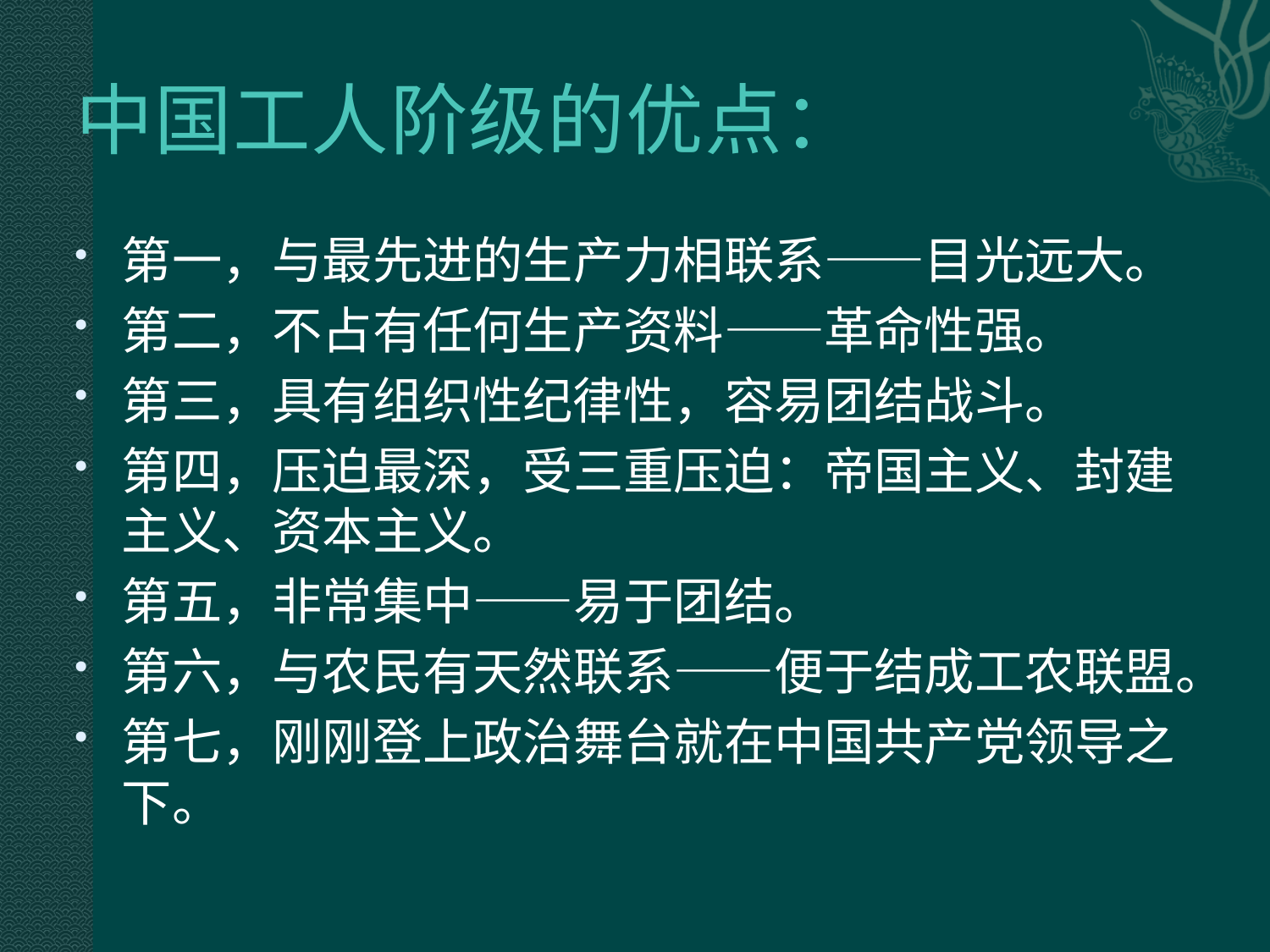

# 中国工人阶级的优点：
第一，与最先进的生产力相联系——目光远大。
第二，不占有任何生产资料——革命性强。
第三，具有组织性纪律性，容易团结战斗。
第四，压迫最深，受三重压迫：帝国主义、封建主义、资本主义。
第五，非常集中——易于团结。
第六，与农民有天然联系——便于结成工农联盟。
第七，刚刚登上政治舞台就在中国共产党领导之下。